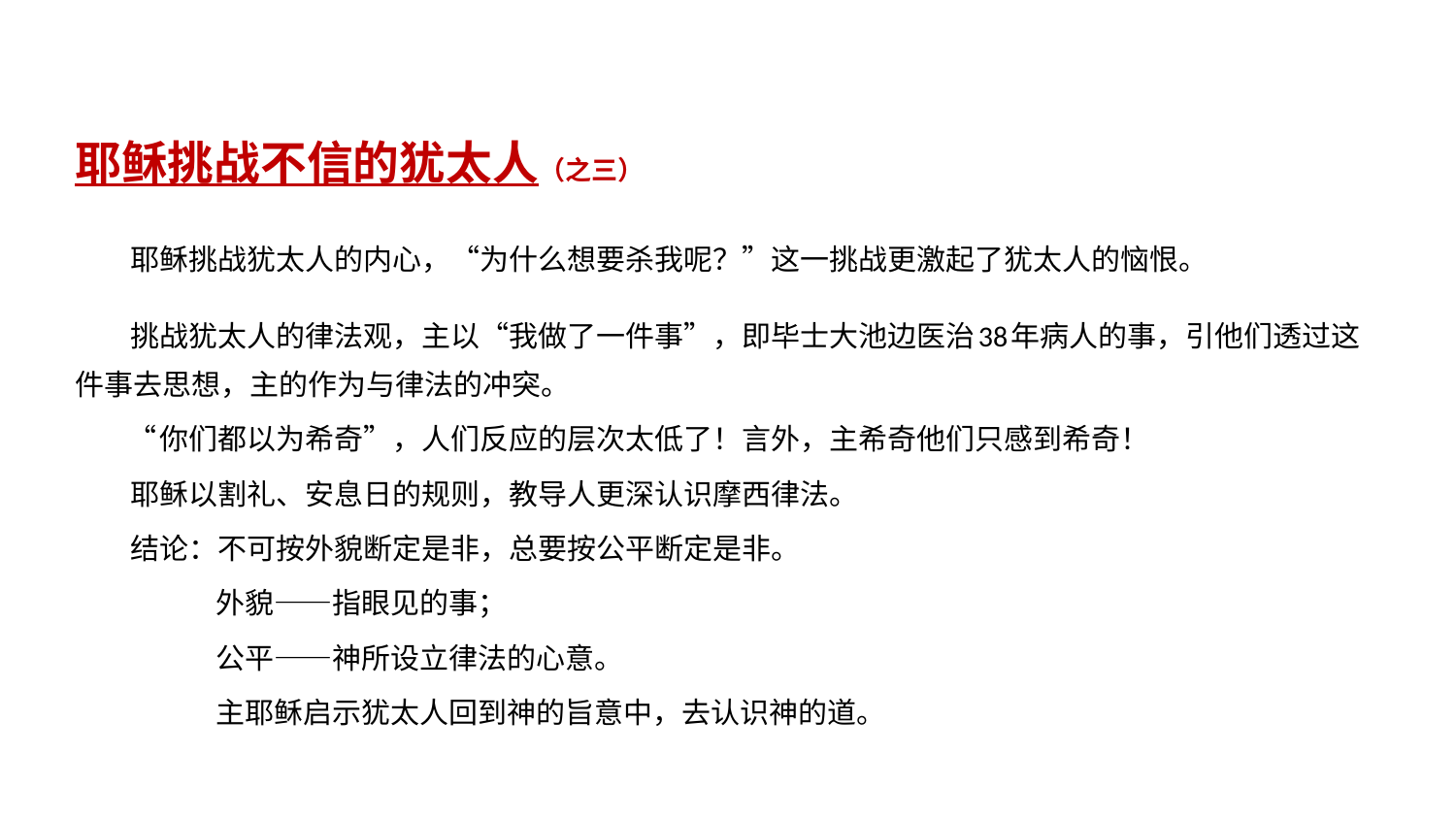

耶稣挑战不信的犹太人（之三）

        耶稣挑战犹太人的内心，“为什么想要杀我呢？”这一挑战更激起了犹太人的恼恨。

        挑战犹太人的律法观，主以“我做了一件事”，即毕士大池边医治38年病人的事，引他们透过这件事去思想，主的作为与律法的冲突。
        “你们都以为希奇”，人们反应的层次太低了！言外，主希奇他们只感到希奇！
        耶稣以割礼、安息日的规则，教导人更深认识摩西律法。
        结论：不可按外貌断定是非，总要按公平断定是非。
                     外貌——指眼见的事；
                     公平——神所设立律法的心意。
                     主耶稣启示犹太人回到神的旨意中，去认识神的道。